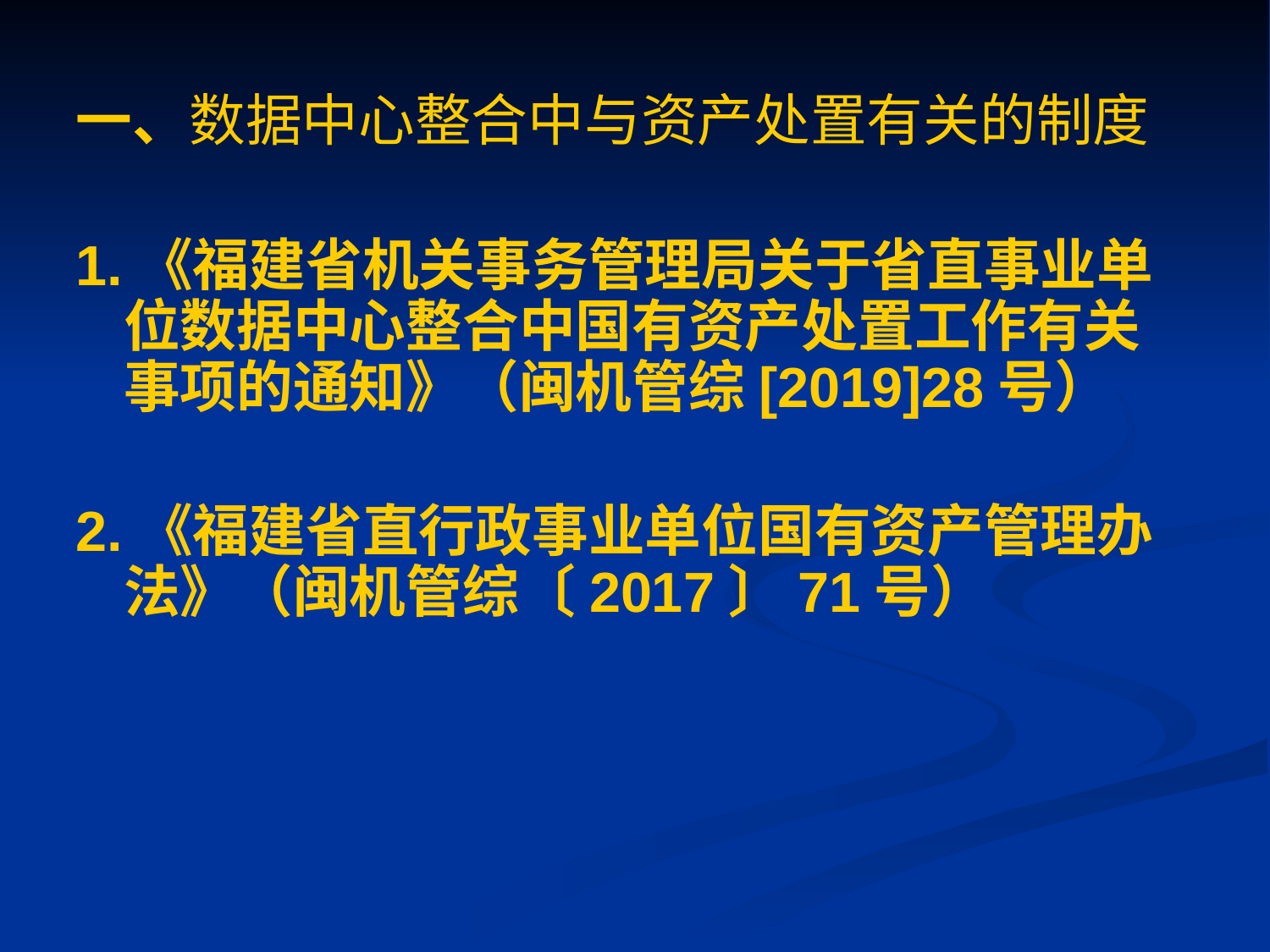

一、数据中心整合中与资产处置有关的制度

1.《福建省机关事务管理局关于省直事业单位数据中心整合中国有资产处置工作有关事项的通知》（闽机管综[2019]28号）

2.《福建省直行政事业单位国有资产管理办法》（闽机管综〔2017〕71号）
2